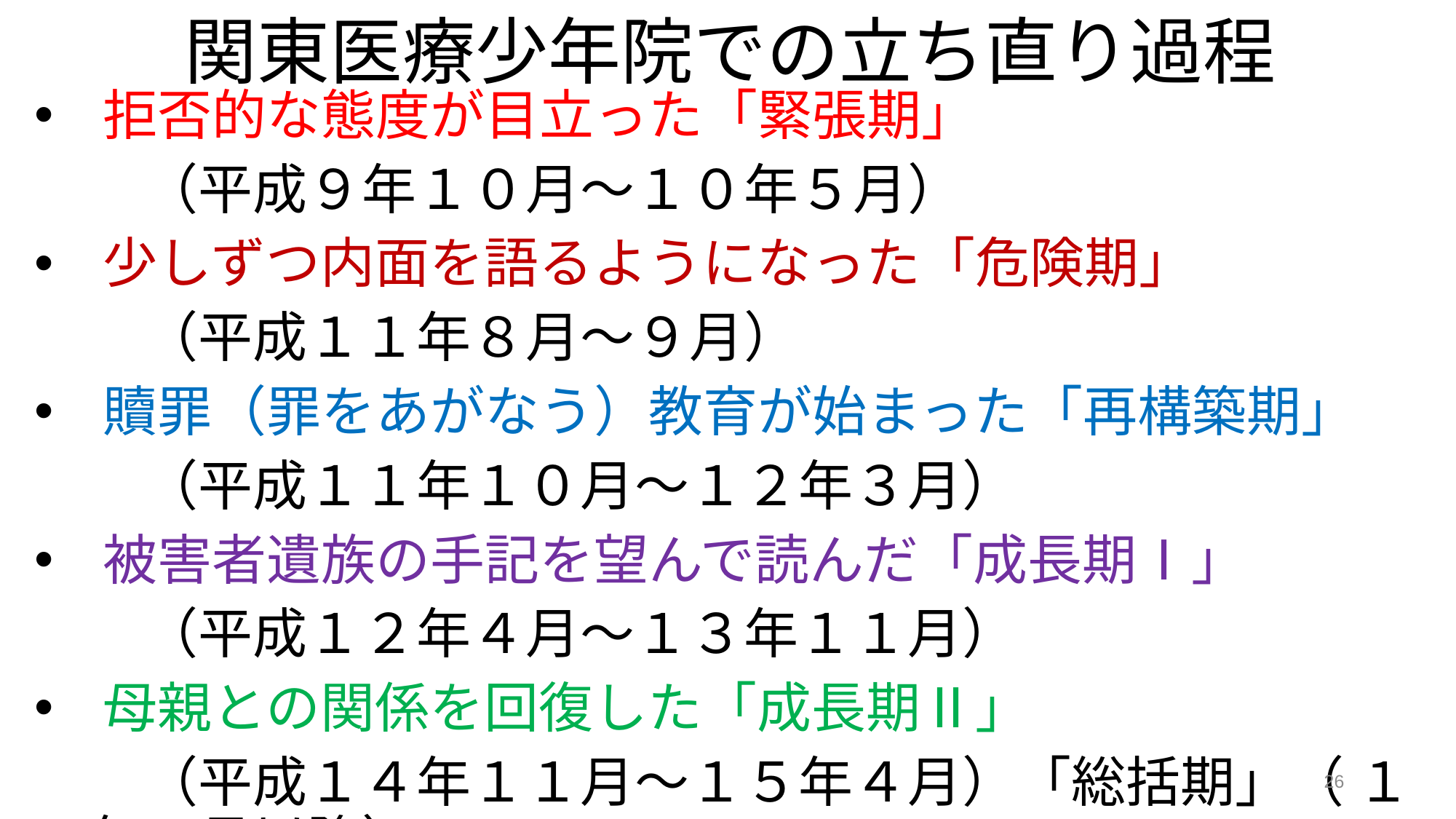

# 関東医療少年院での立ち直り過程
拒否的な態度が目立った「緊張期」
　　（平成９年１０月～１０年５月）
少しずつ内面を語るようになった「危険期」
　　（平成１１年８月～９月）
贖罪（罪をあがなう）教育が始まった「再構築期」
　　（平成１１年１０月～１２年３月）
被害者遺族の手記を望んで読んだ「成長期Ⅰ」
　　（平成１２年４月～１３年１１月）
母親との関係を回復した「成長期Ⅱ」
　　（平成１４年１１月～１５年４月）「総括期」（ １５年５月以降）

26